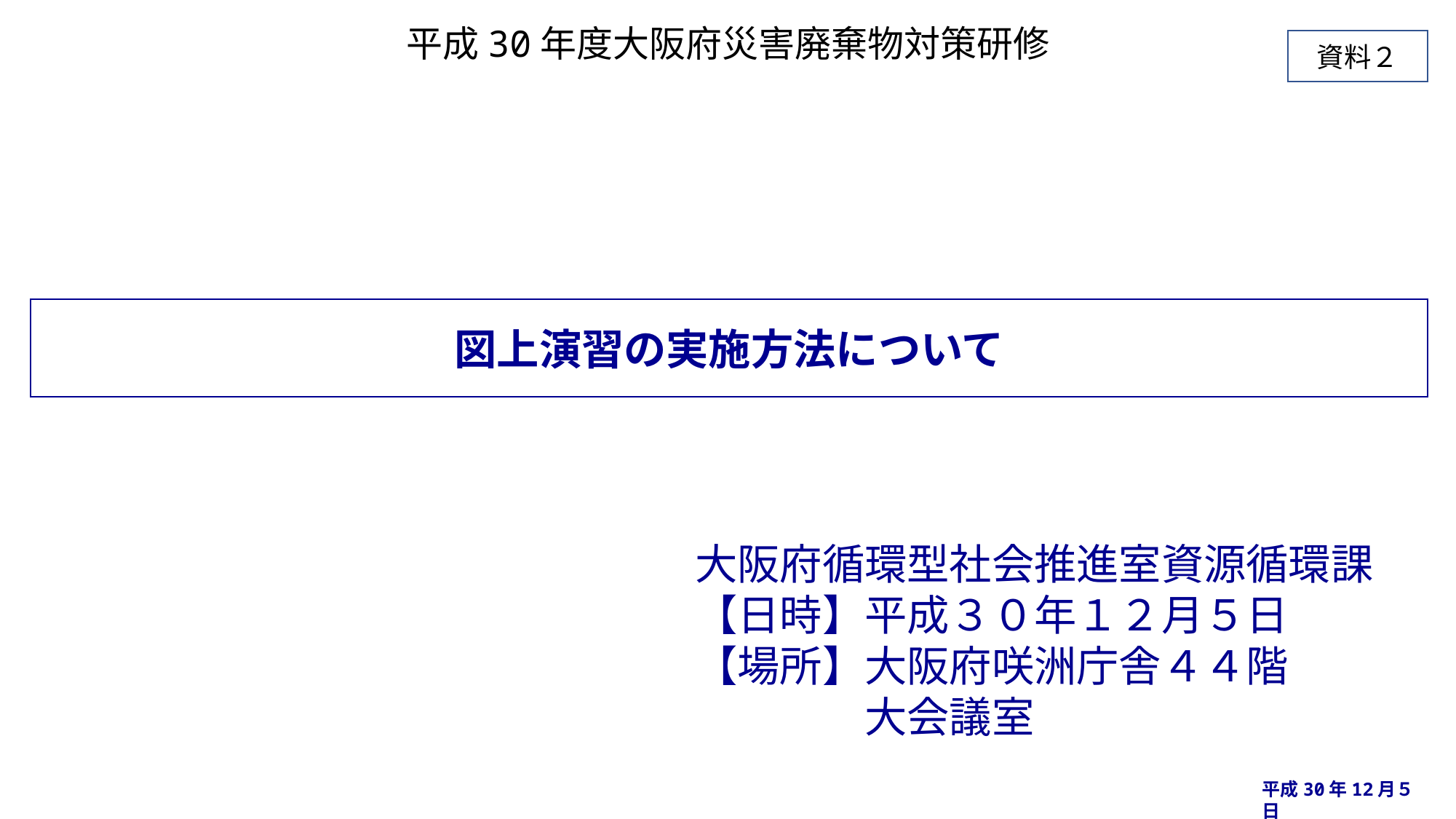

# 平成30年度大阪府災害廃棄物対策研修
資料２
図上演習の実施方法について
大阪府循環型社会推進室資源循環課
【日時】平成３０年１２月５日
【場所】大阪府咲洲庁舎４４階
　　　　大会議室
平成30年12月５日